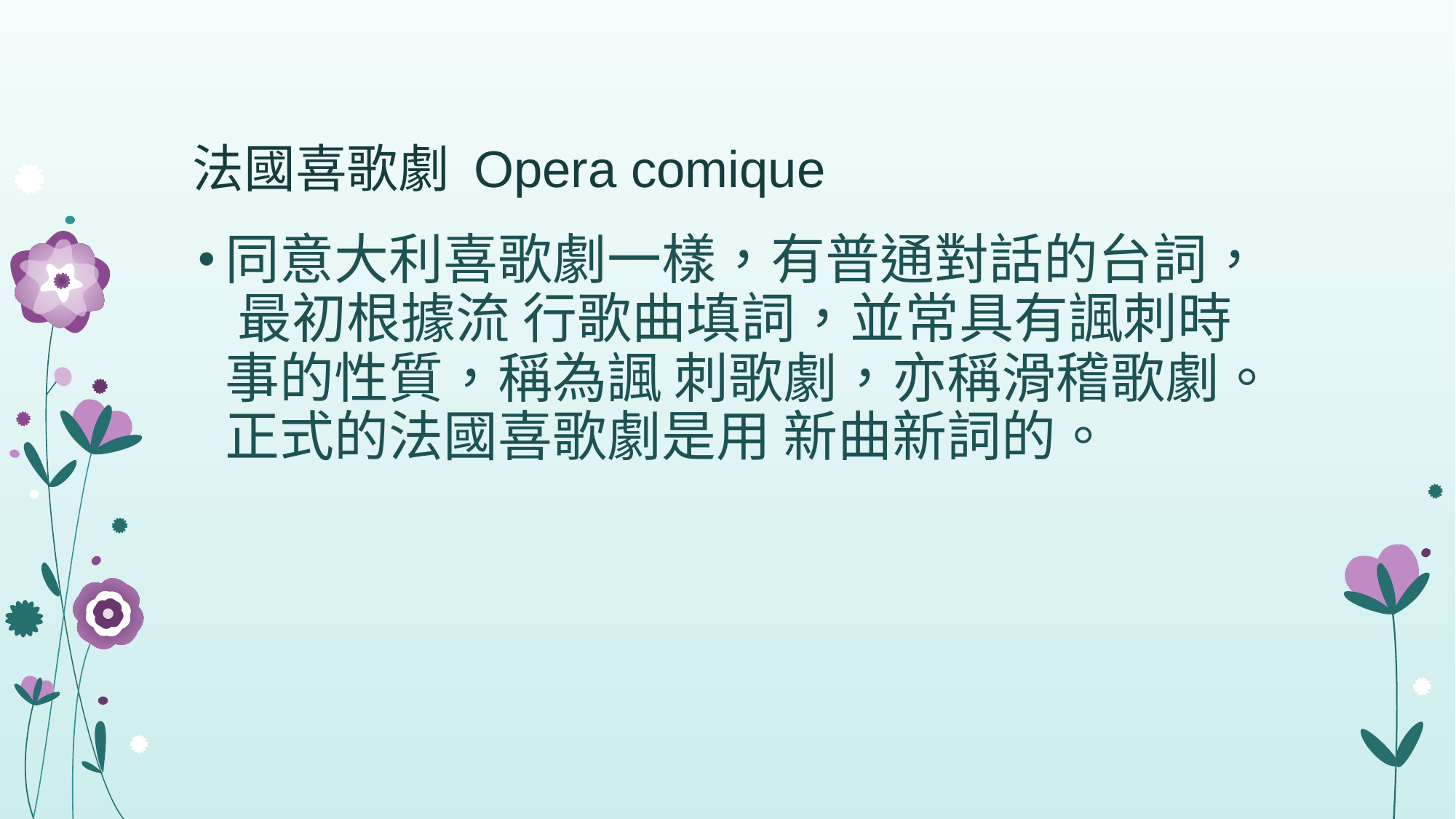

# 法國喜歌劇 Opera comique
同意大利喜歌劇一樣，有普通對話的台詞， 最初根據流 行歌曲填詞，並常具有諷刺時事的性質，稱為諷 刺歌劇，亦稱滑稽歌劇。正式的法國喜歌劇是用 新曲新詞的。